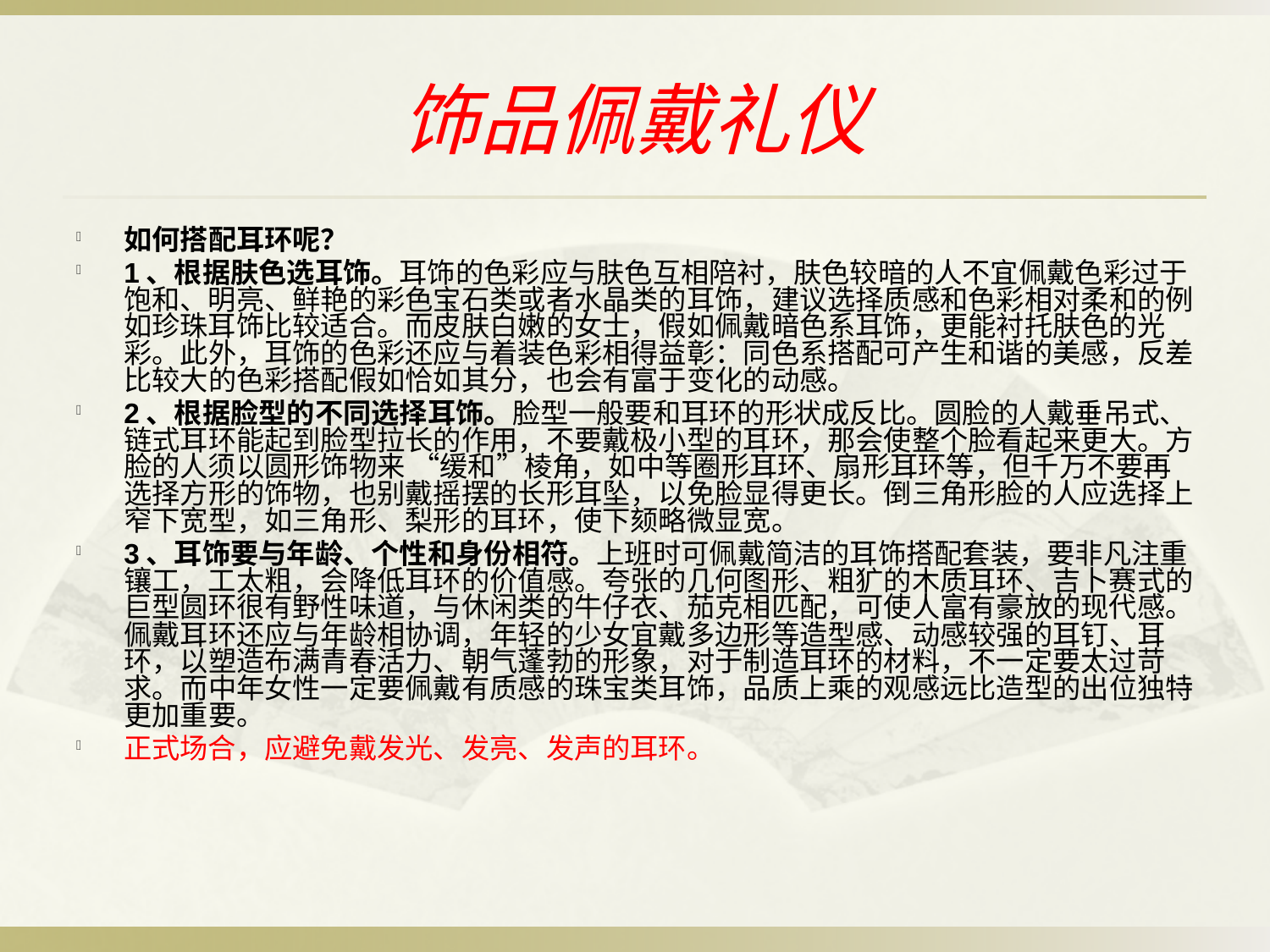

饰品佩戴礼仪
如何搭配耳环呢？
1、根据肤色选耳饰。耳饰的色彩应与肤色互相陪衬，肤色较暗的人不宜佩戴色彩过于饱和、明亮、鲜艳的彩色宝石类或者水晶类的耳饰，建议选择质感和色彩相对柔和的例如珍珠耳饰比较适合。而皮肤白嫩的女士，假如佩戴暗色系耳饰，更能衬托肤色的光彩。此外，耳饰的色彩还应与着装色彩相得益彰：同色系搭配可产生和谐的美感，反差比较大的色彩搭配假如恰如其分，也会有富于变化的动感。
2、根据脸型的不同选择耳饰。脸型一般要和耳环的形状成反比。圆脸的人戴垂吊式、链式耳环能起到脸型拉长的作用，不要戴极小型的耳环，那会使整个脸看起来更大。方脸的人须以圆形饰物来 “缓和”棱角，如中等圈形耳环、扇形耳环等，但千万不要再选择方形的饰物，也别戴摇摆的长形耳坠，以免脸显得更长。倒三角形脸的人应选择上窄下宽型，如三角形、梨形的耳环，使下颏略微显宽。
3、耳饰要与年龄、个性和身份相符。上班时可佩戴简洁的耳饰搭配套装，要非凡注重镶工，工太粗，会降低耳环的价值感。夸张的几何图形、粗犷的木质耳环、吉卜赛式的巨型圆环很有野性味道，与休闲类的牛仔衣、茄克相匹配，可使人富有豪放的现代感。佩戴耳环还应与年龄相协调，年轻的少女宜戴多边形等造型感、动感较强的耳钉、耳环，以塑造布满青春活力、朝气蓬勃的形象，对于制造耳环的材料，不一定要太过苛求。而中年女性一定要佩戴有质感的珠宝类耳饰，品质上乘的观感远比造型的出位独特更加重要。
正式场合，应避免戴发光、发亮、发声的耳环。